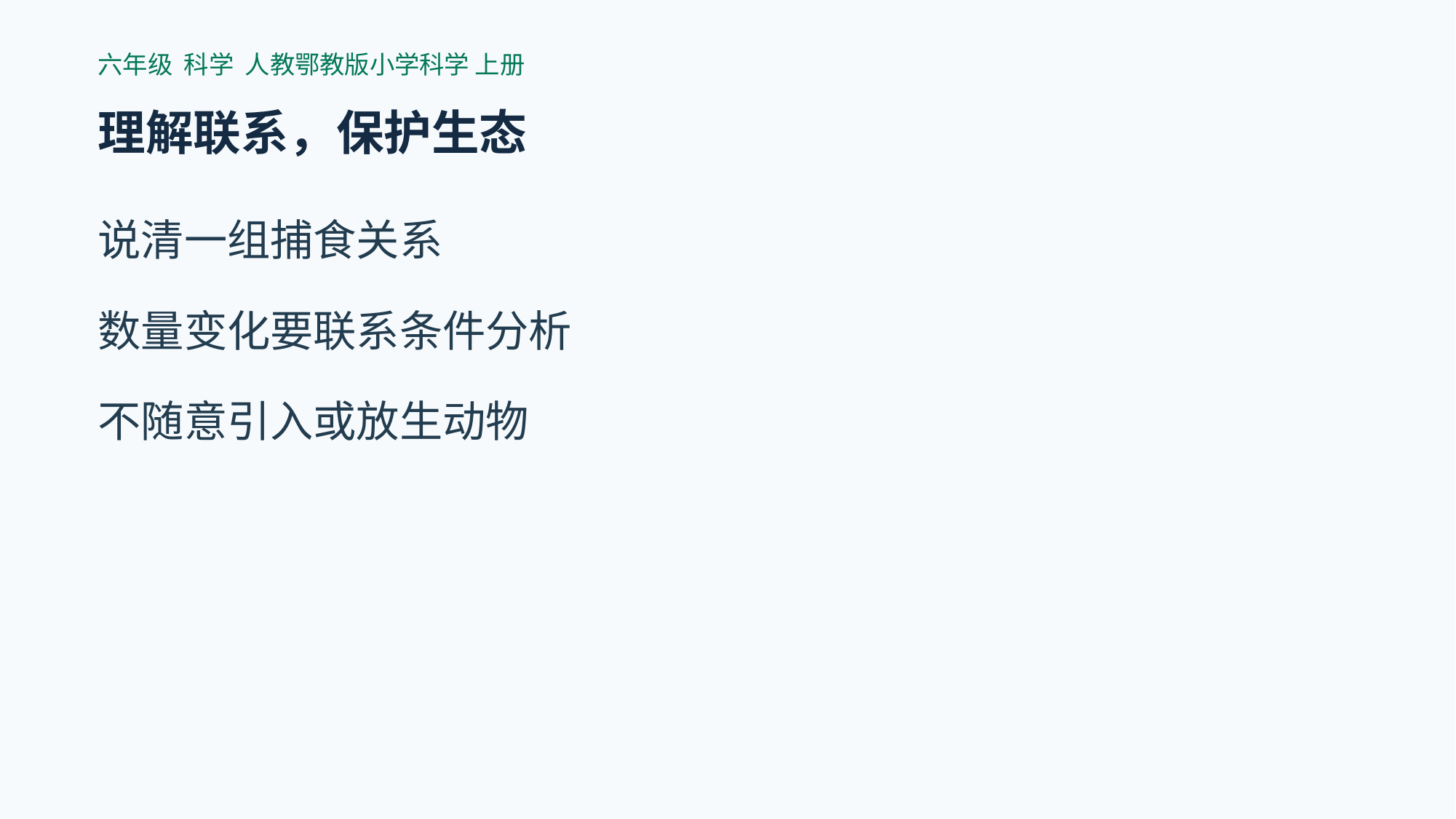

六年级  科学  人教鄂教版小学科学 上册
理解联系，保护生态
说清一组捕食关系
数量变化要联系条件分析
不随意引入或放生动物